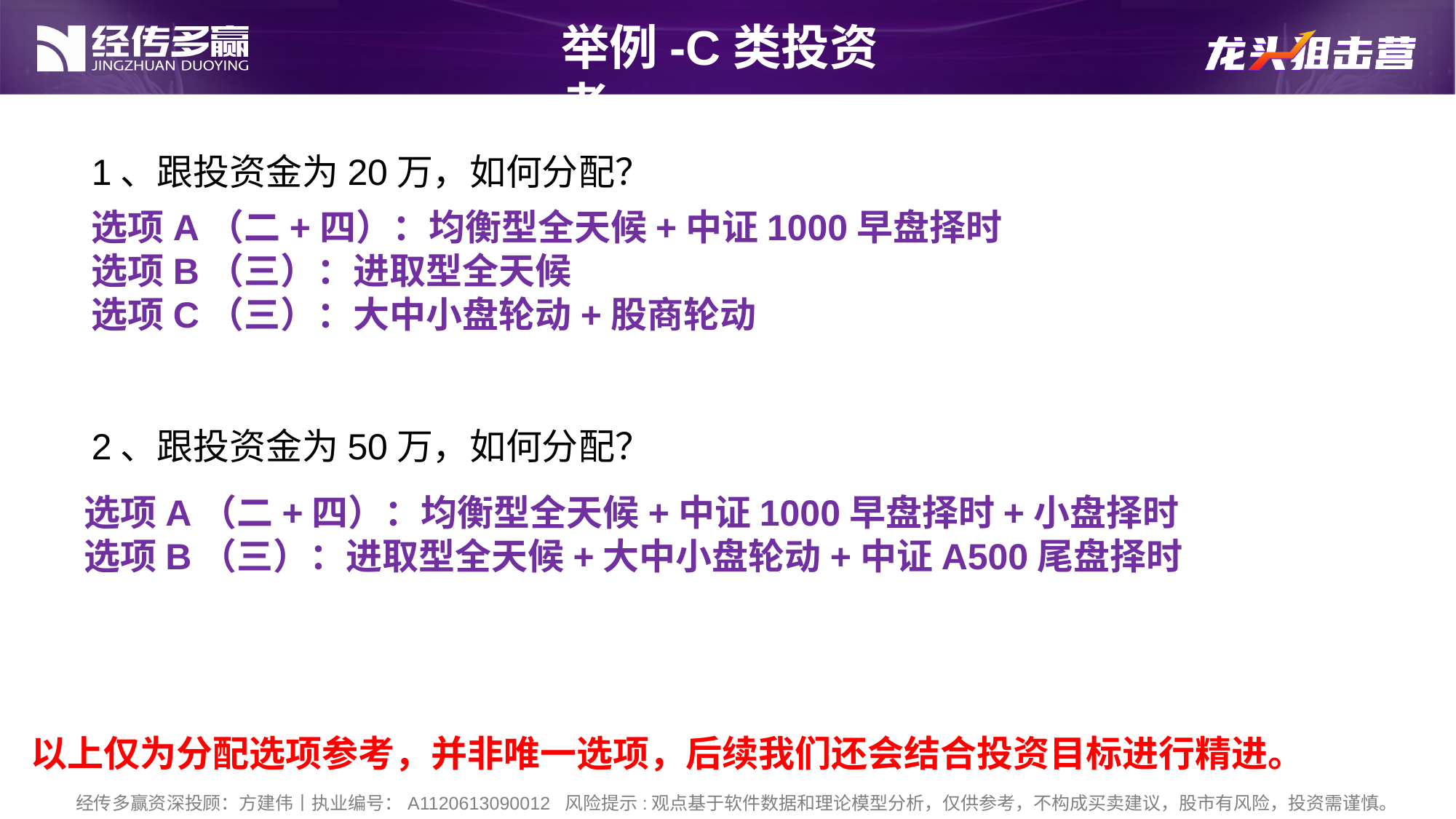

举例-C类投资者
1、跟投资金为20万，如何分配？
选项A（二+四）：均衡型全天候+中证1000早盘择时
选项B（三）：进取型全天候
选项C（三）：大中小盘轮动+股商轮动
2、跟投资金为50万，如何分配？
选项A（二+四）：均衡型全天候+中证1000早盘择时+小盘择时
选项B（三）：进取型全天候+大中小盘轮动+中证A500尾盘择时
以上仅为分配选项参考，并非唯一选项，后续我们还会结合投资目标进行精进。